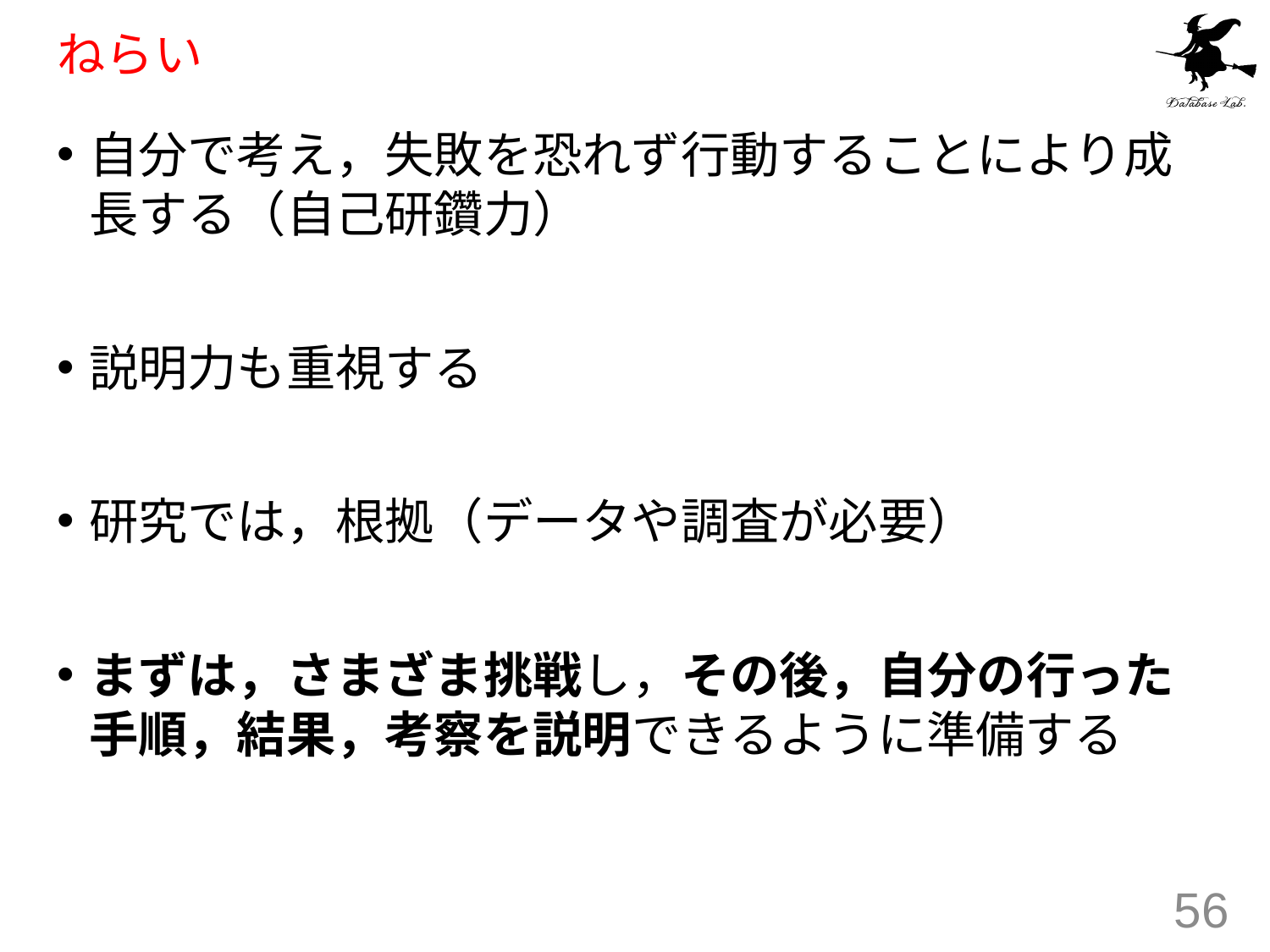

# ねらい
自分で考え，失敗を恐れず行動することにより成長する（自己研鑽力）

説明力も重視する

研究では，根拠（データや調査が必要）

まずは，さまざま挑戦し，その後，自分の行った手順，結果，考察を説明できるように準備する

56